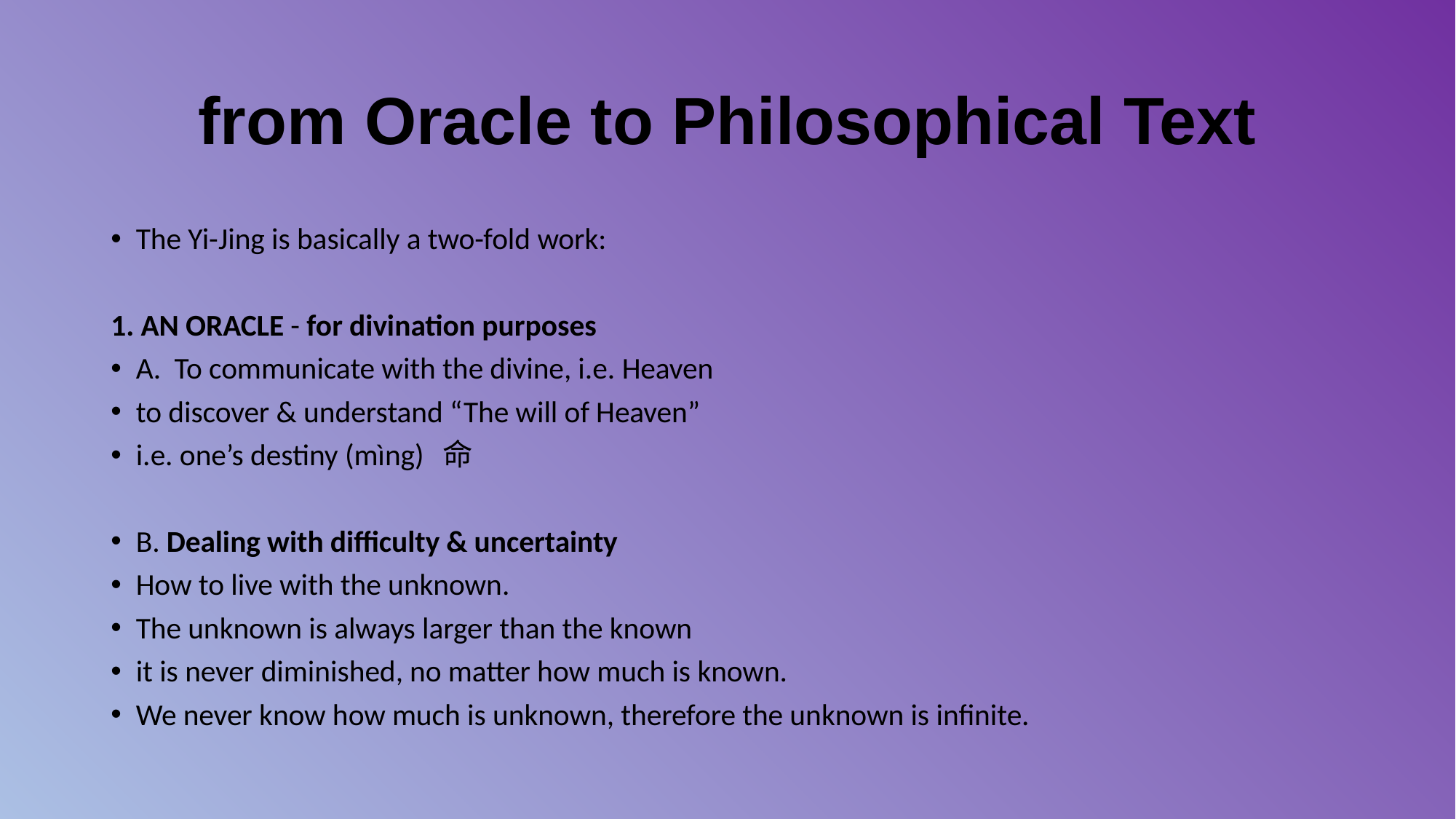

# from Oracle to Philosophical Text
The Yi-Jing is basically a two-fold work:

1. AN ORACLE - for divination purposes
A.  To communicate with the divine, i.e. Heaven
	to discover & understand “The will of Heaven”
	i.e. one’s destiny (mìng)  命

B. Dealing with difficulty & uncertainty
	How to live with the unknown.
	The unknown is always larger than the known
	it is never diminished, no matter how much is known.
	We never know how much is unknown, therefore the unknown is infinite.